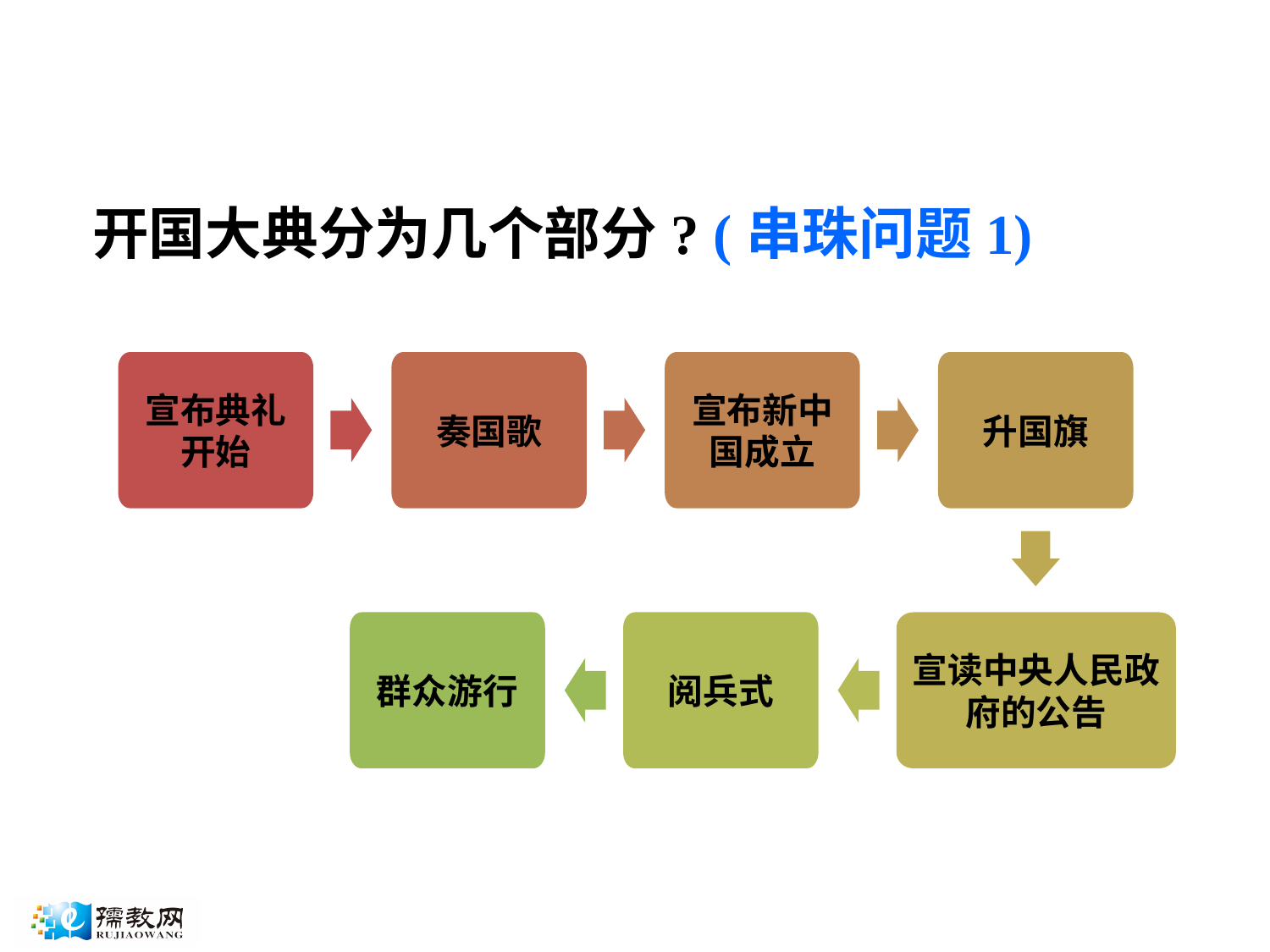

开国大典分为几个部分? (串珠问题1)
宣布典礼开始
奏国歌
宣布新中国成立
升国旗

群众游行
阅兵式
宣读中央人民政府的公告